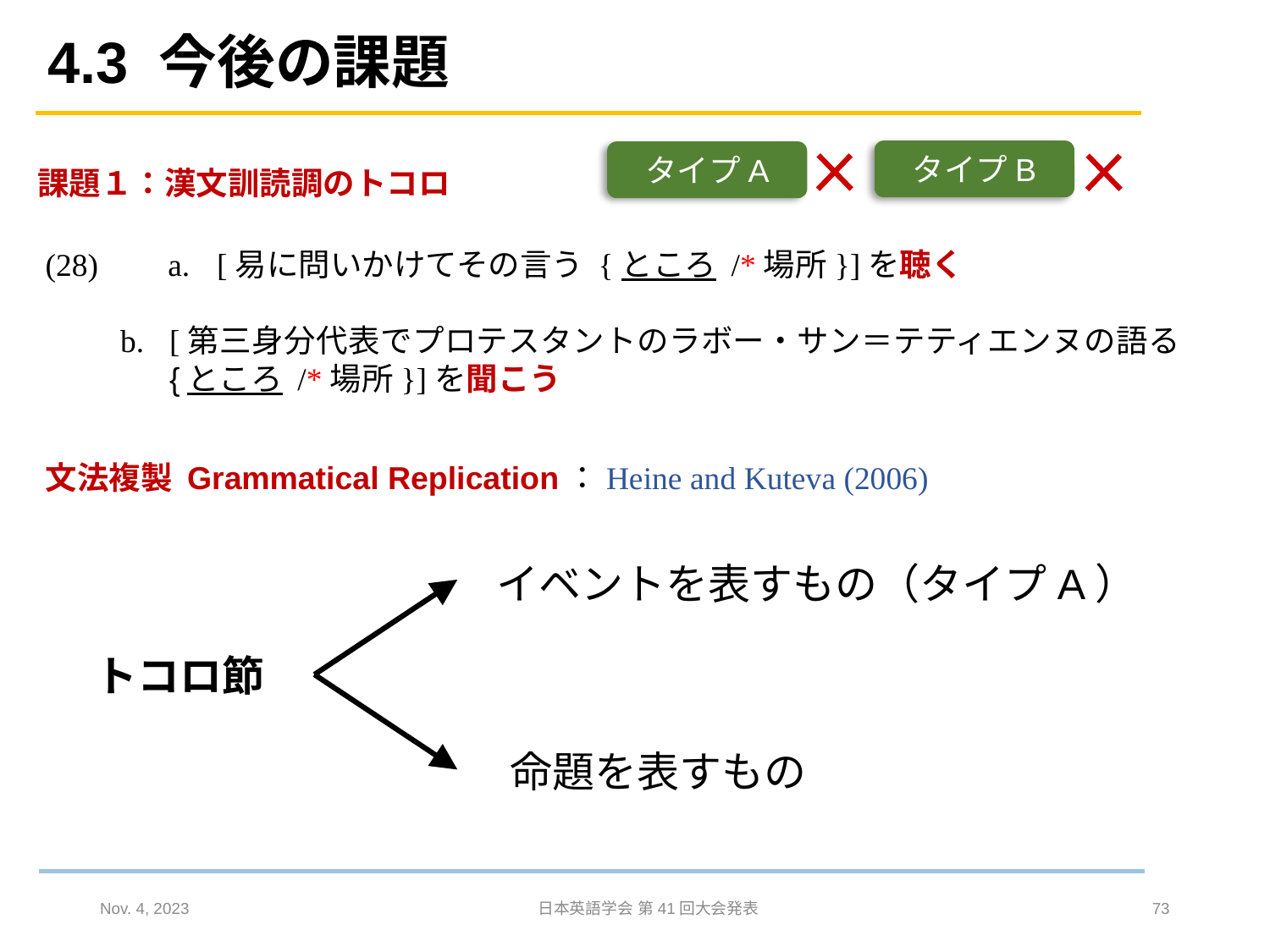

# 4.3 今後の課題
タイプB
タイプA
課題１：漢文訓読調のトコロ
	a.	[易に問いかけてその言う {ところ /*場所}]を聴く

	b.	[第三身分代表でプロテスタントのラボー・サン＝テティエンヌの語る
		{ところ /*場所}]を聞こう
文法複製 Grammatical Replication：Heine and Kuteva (2006)

イベントを表すもの（タイプA）
トコロ節
命題を表すもの
Nov. 4, 2023

日本英語学会 第41回大会発表

73